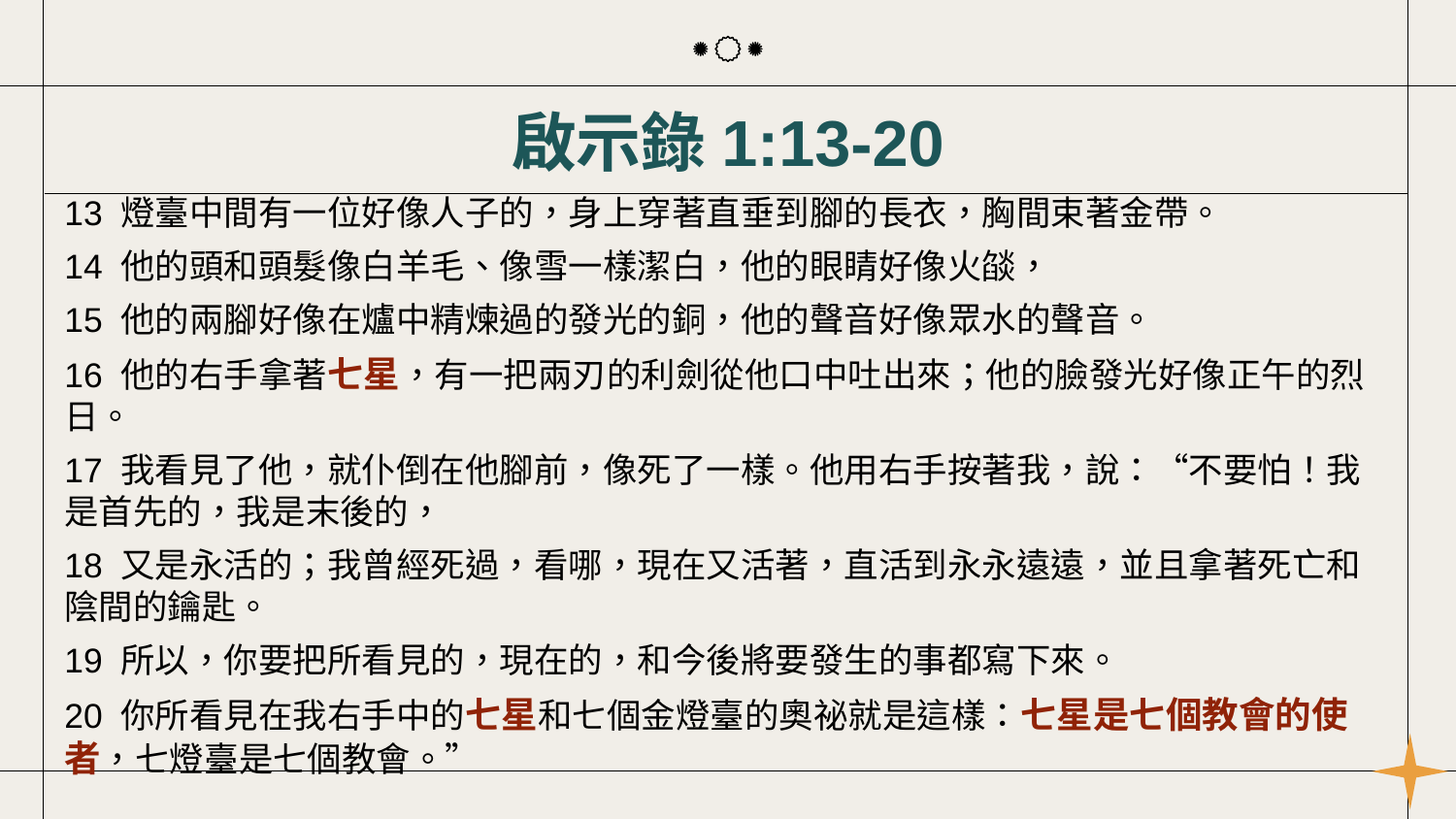

# 啟示錄1:13-20
13 燈臺中間有一位好像人子的，身上穿著直垂到腳的長衣，胸間束著金帶。
14 他的頭和頭髮像白羊毛、像雪一樣潔白，他的眼睛好像火燄，
15 他的兩腳好像在爐中精煉過的發光的銅，他的聲音好像眾水的聲音。
16 他的右手拿著七星，有一把兩刃的利劍從他口中吐出來；他的臉發光好像正午的烈日。
17 我看見了他，就仆倒在他腳前，像死了一樣。他用右手按著我，說：“不要怕！我是首先的，我是末後的，
18 又是永活的；我曾經死過，看哪，現在又活著，直活到永永遠遠，並且拿著死亡和陰間的鑰匙。
19 所以，你要把所看見的，現在的，和今後將要發生的事都寫下來。
20 你所看見在我右手中的七星和七個金燈臺的奧祕就是這樣：七星是七個教會的使者，七燈臺是七個教會。”